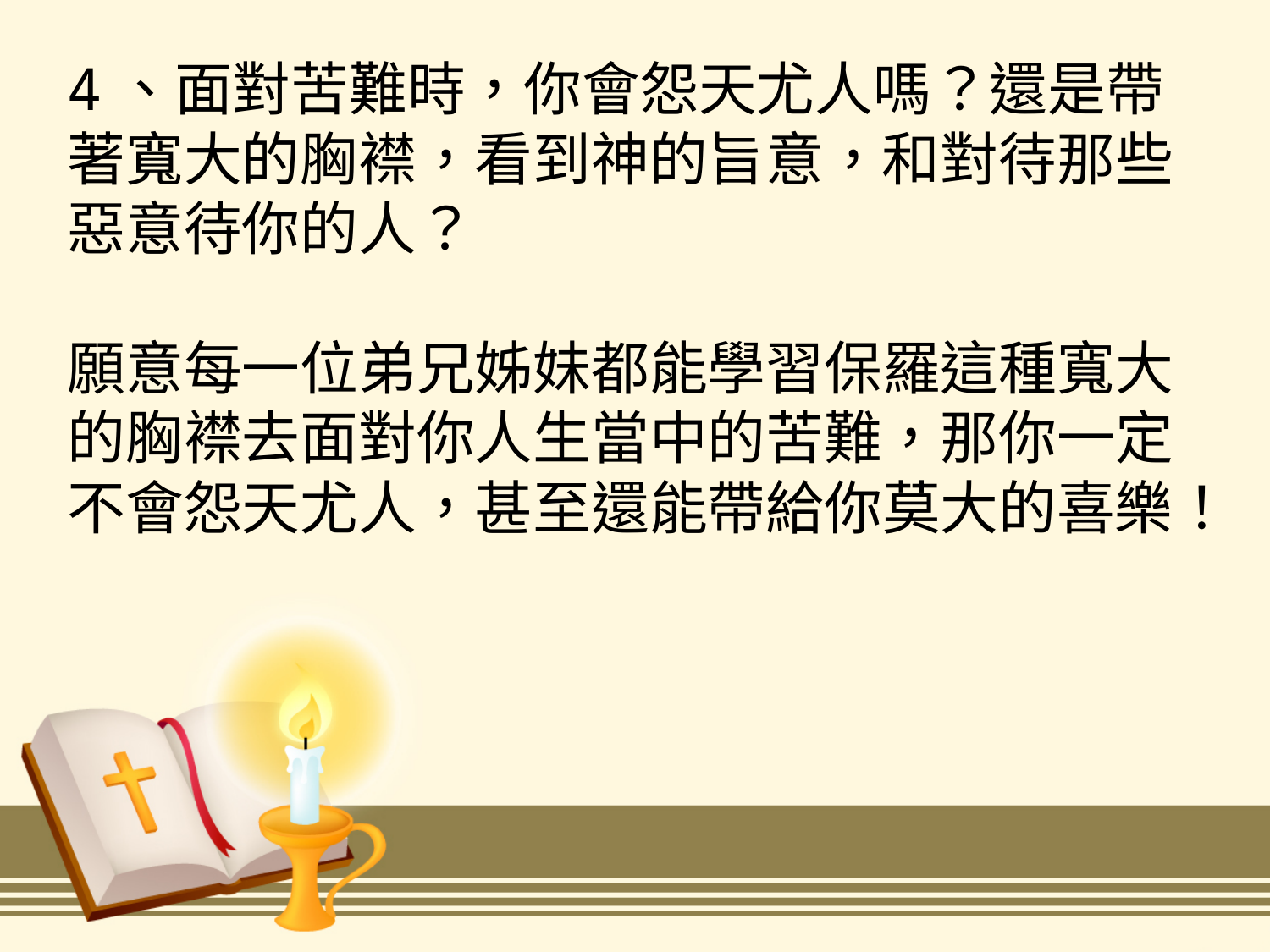

4、面對苦難時，你會怨天尤人嗎？還是帶著寬大的胸襟，看到神的旨意，和對待那些惡意待你的人？

願意每一位弟兄姊妹都能學習保羅這種寬大的胸襟去面對你人生當中的苦難，那你一定不會怨天尤人，甚至還能帶給你莫大的喜樂！